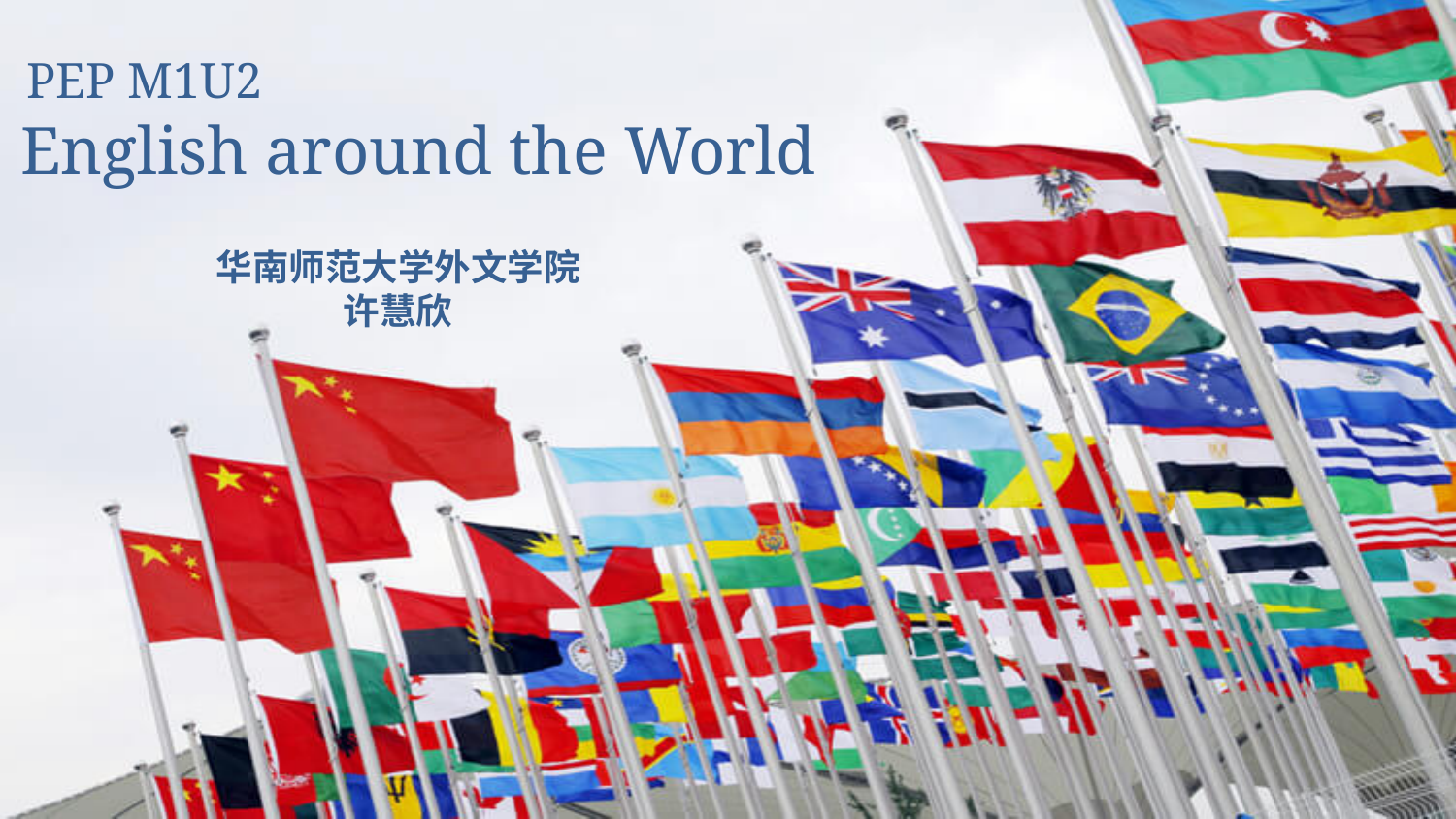

PEP M1U2
English around the World
华南师范大学外文学院
许慧欣